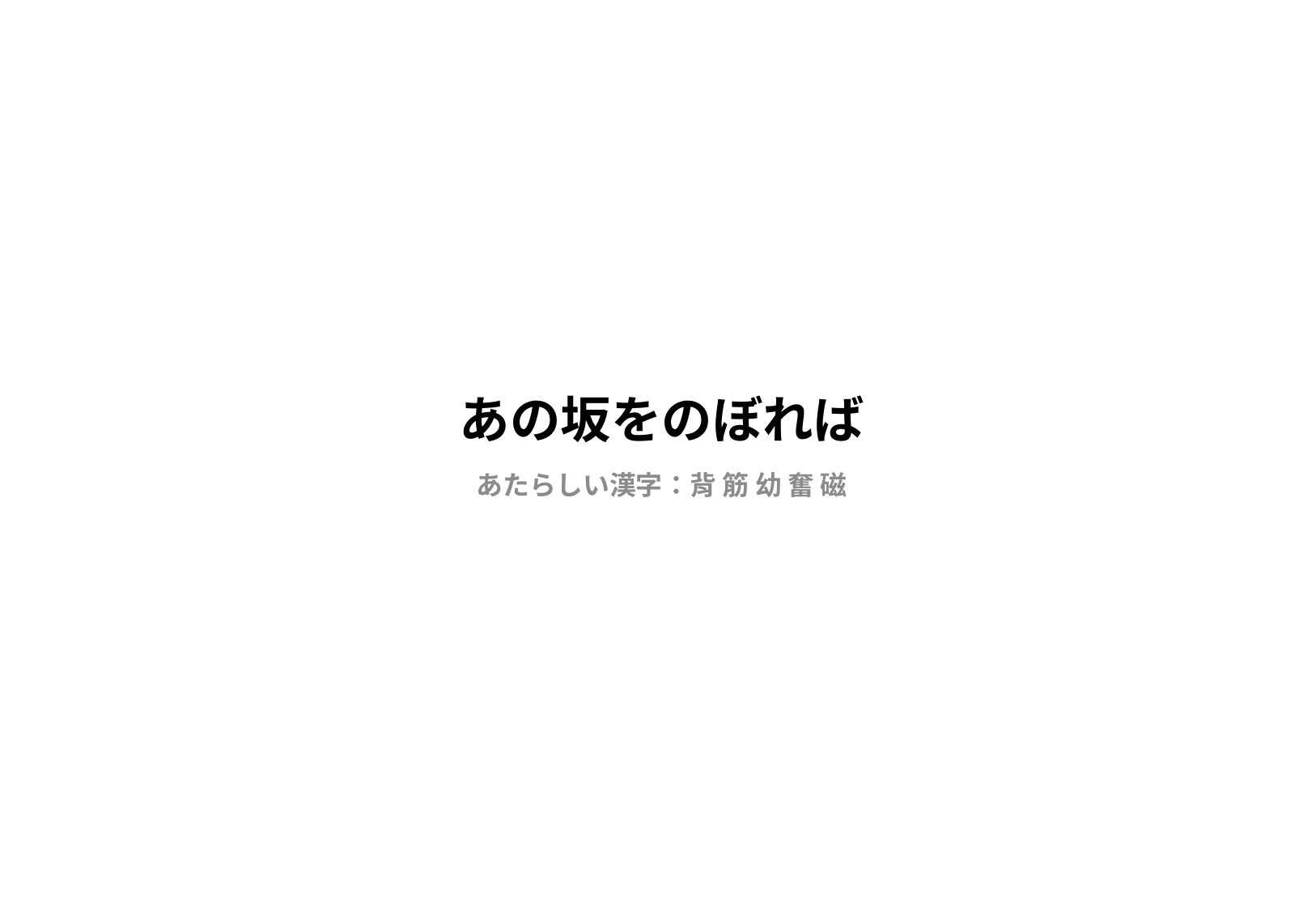

# あの坂をのぼれば
あたらしい漢字：背 筋 幼 奮 磁